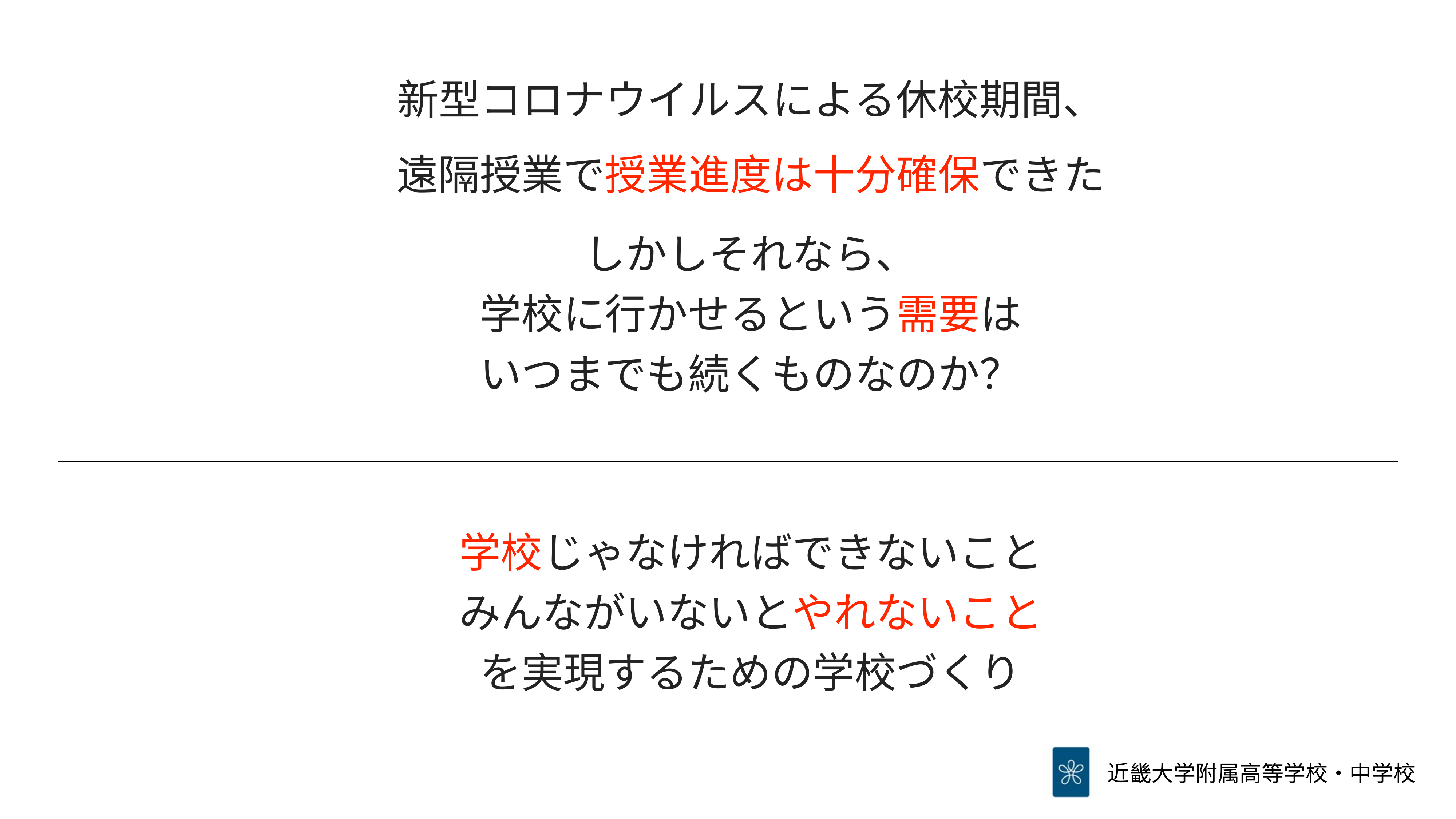

新型コロナウイルスによる休校期間、
遠隔授業で授業進度は十分確保できた
しかしそれなら、

学校に行かせるという需要は

いつまでも続くものなのか？

学校じゃなければできないこと

みんながいないとやれないこと

を実現するための学校づくり